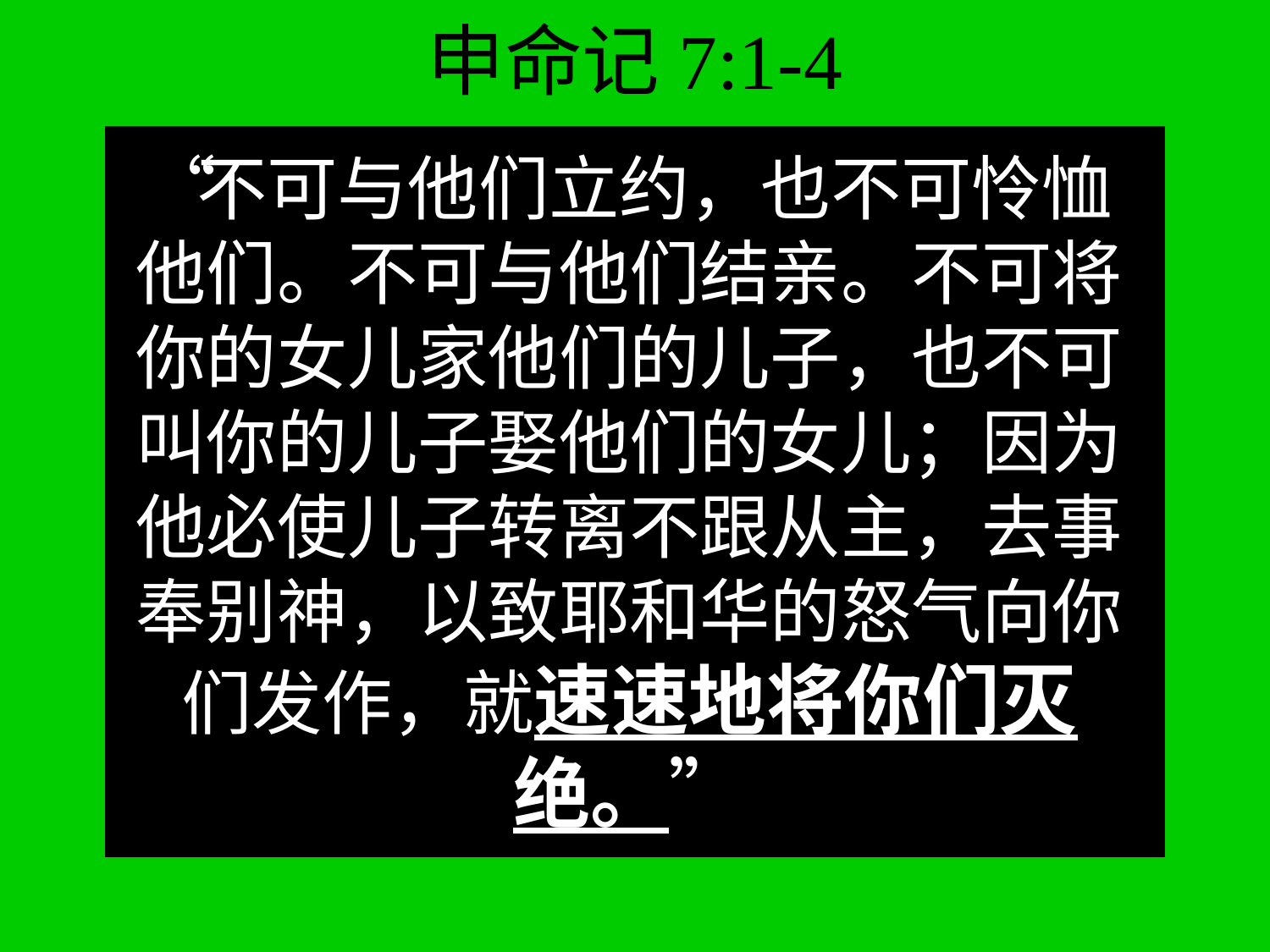

# 申命记7:1-4

“不可与他们立约，也不可怜恤他们。不可与他们结亲。不可将你的女儿家他们的儿子，也不可叫你的儿子娶他们的女儿；因为他必使儿子转离不跟从主，去事奉别神，以致耶和华的怒气向你们发作，就速速地将你们灭绝。”